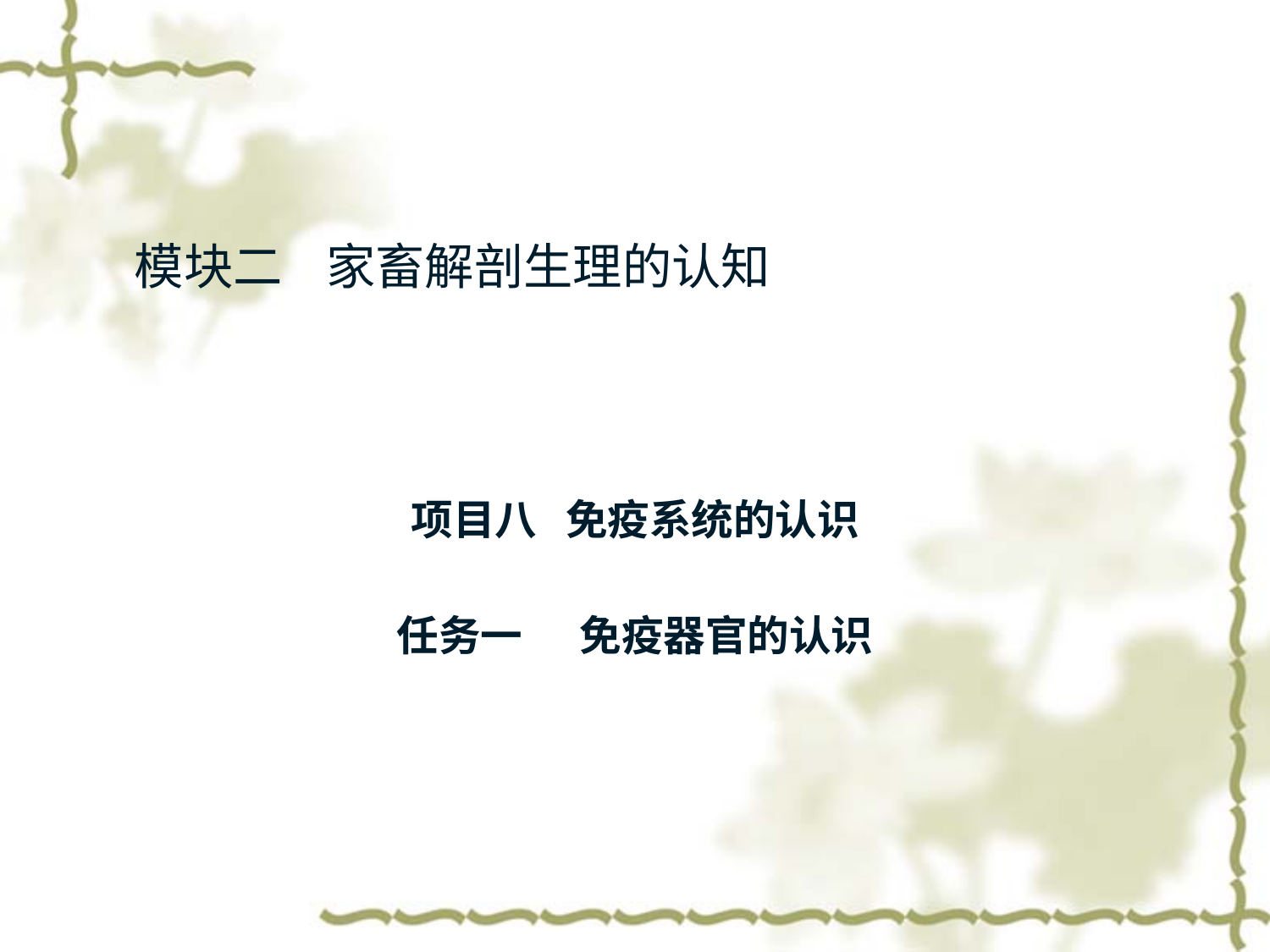

模块二    家畜解剖生理的认知
项目八   免疫系统的认识

任务一      免疫器官的认识